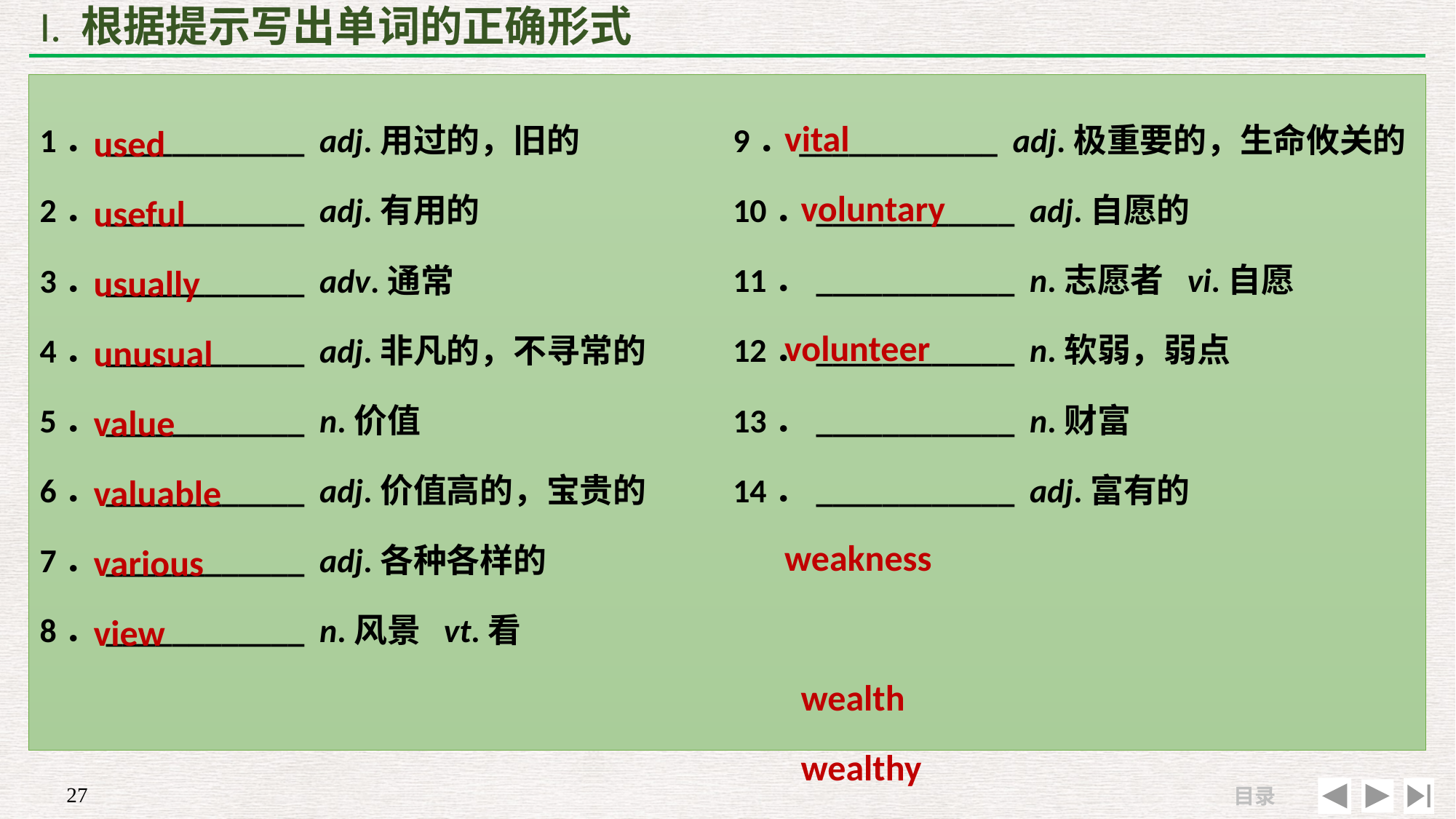

# I. 根据提示写出单词的正确形式

vital
  voluntary
  volunteer
  weakness
  wealth
  wealthy
used
useful
usually
unusual
value
valuable
various
view
1．____________  adj.用过的，旧的
2．____________  adj.有用的
3．____________  adv.通常
4．____________  adj.非凡的，不寻常的
5．____________  n.价值
6．____________  adj.价值高的，宝贵的
7．____________  adj.各种各样的
8．____________  n.风景  vt.看
9．____________  adj.极重要的，生命攸关的
10．____________  adj.自愿的
11．____________  n.志愿者  vi.自愿
12．____________  n.软弱，弱点
13．____________  n.财富
14．____________  adj.富有的